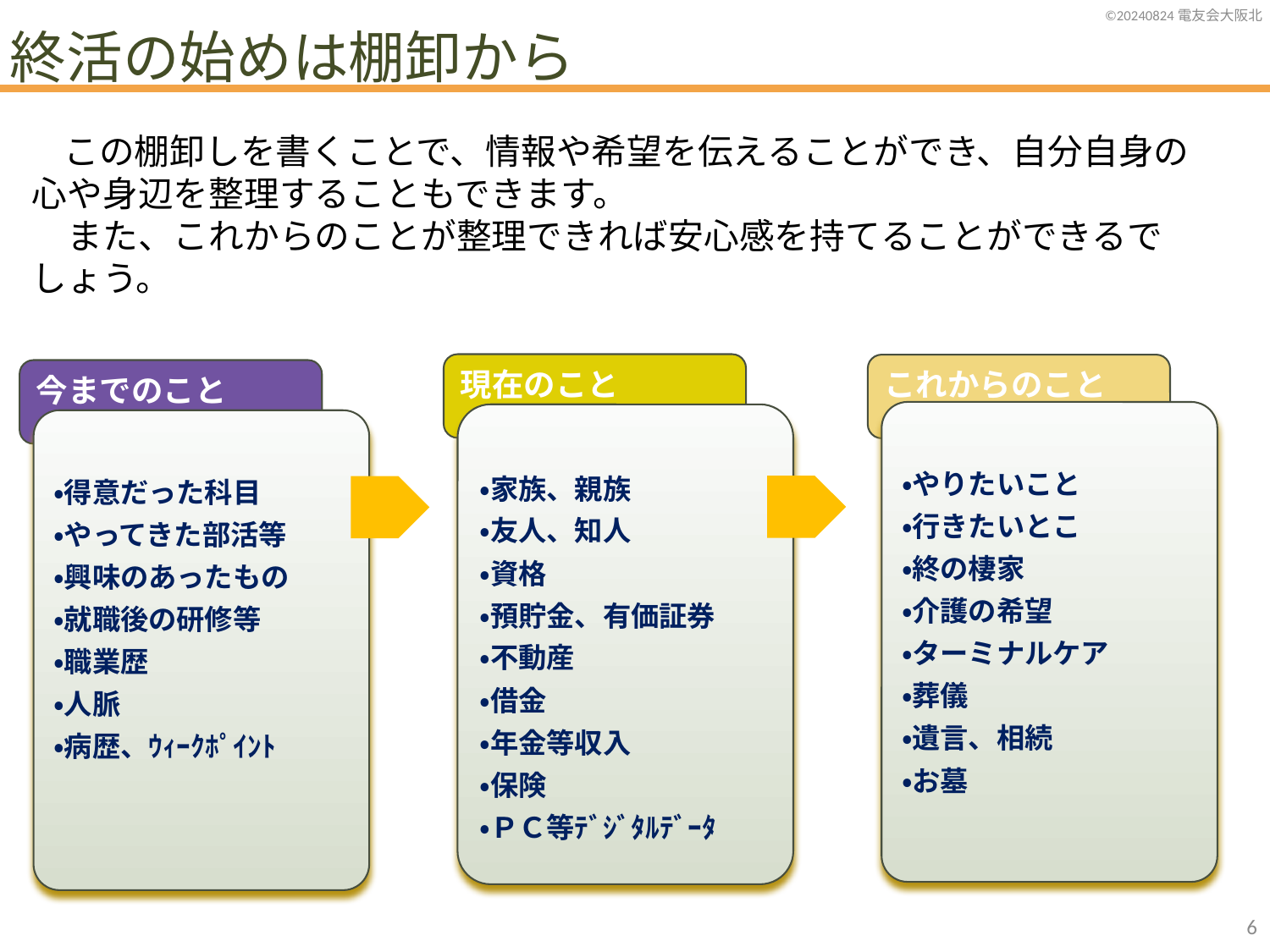

終活の始めは棚卸から
　この棚卸しを書くことで、情報や希望を伝えることができ、自分自身の心や身辺を整理することもできます。
　また、これからのことが整理できれば安心感を持てることができるでしょう。
現在のこと
これからのこと
今までのこと

・やりたいこと
・行きたいとこ
・終の棲家
・介護の希望
・ターミナルケア
・葬儀
・遺言、相続
・お墓

・家族、親族
・友人、知人
・資格
・預貯金、有価証券
・不動産
・借金
・年金等収入
・保険
・ＰＣ等ﾃﾞｼﾞﾀﾙﾃﾞｰﾀ

・得意だった科目
・やってきた部活等
・興味のあったもの
・就職後の研修等
・職業歴
・人脈
・病歴、ｳｨｰｸﾎﾟｲﾝﾄ

6